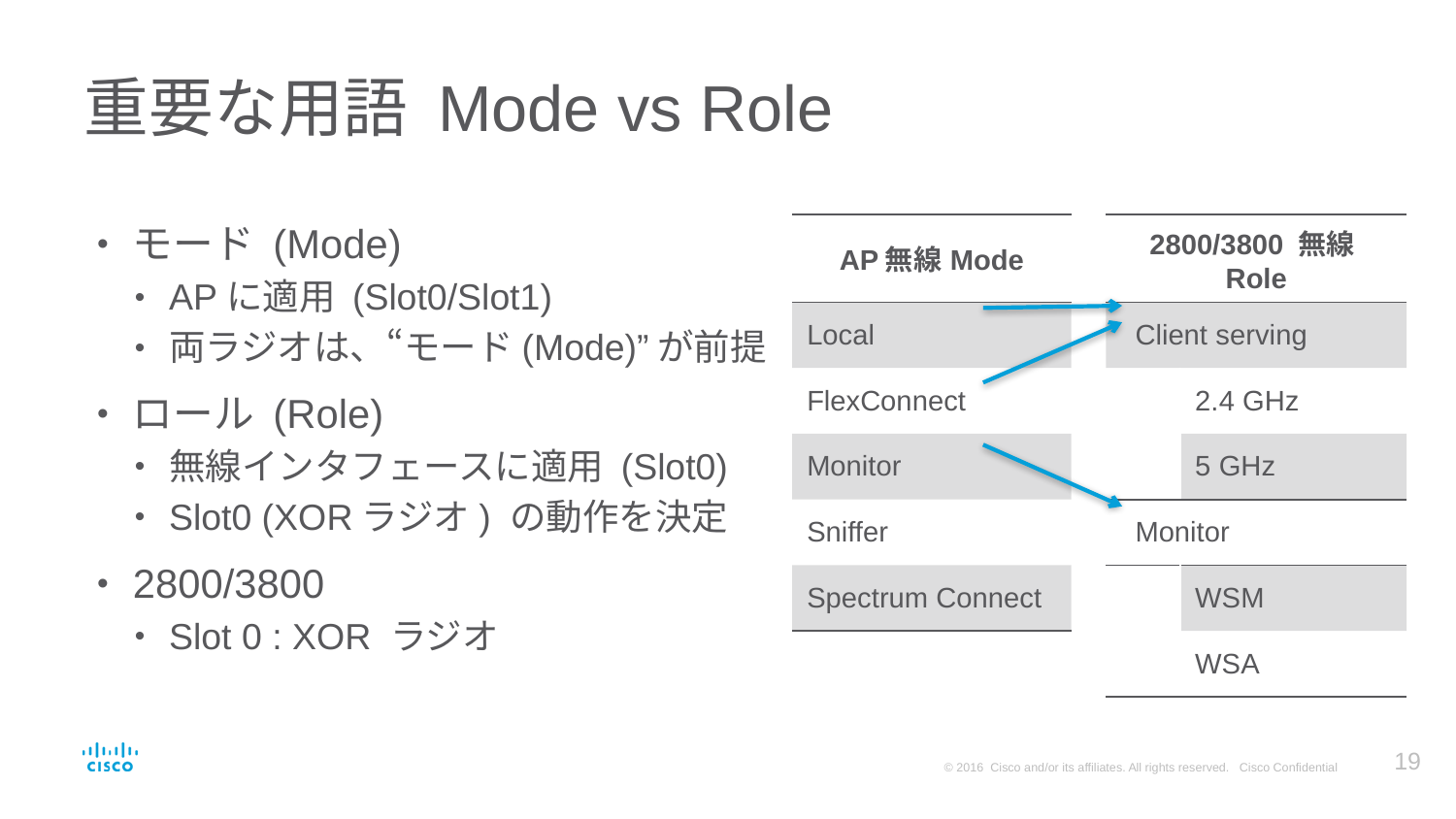

# 重要な用語 Mode vs Role
モード (Mode)
APに適用 (Slot0/Slot1)
両ラジオは、“モード(Mode)”が前提
ロール (Role)
無線インタフェースに適用 (Slot0)
Slot0 (XORラジオ) の動作を決定
2800/3800
Slot 0 : XOR ラジオ
| AP無線Mode |  | 2800/3800 無線Role |  |
| --- | --- | --- | --- |
| Local |  | Client serving |  |
| FlexConnect |  |  | 2.4 GHz |
| Monitor |  |  | 5 GHz |
| Sniffer |  | Monitor |  |
| Spectrum Connect |  |  | WSM |
|  |  |  | WSA |